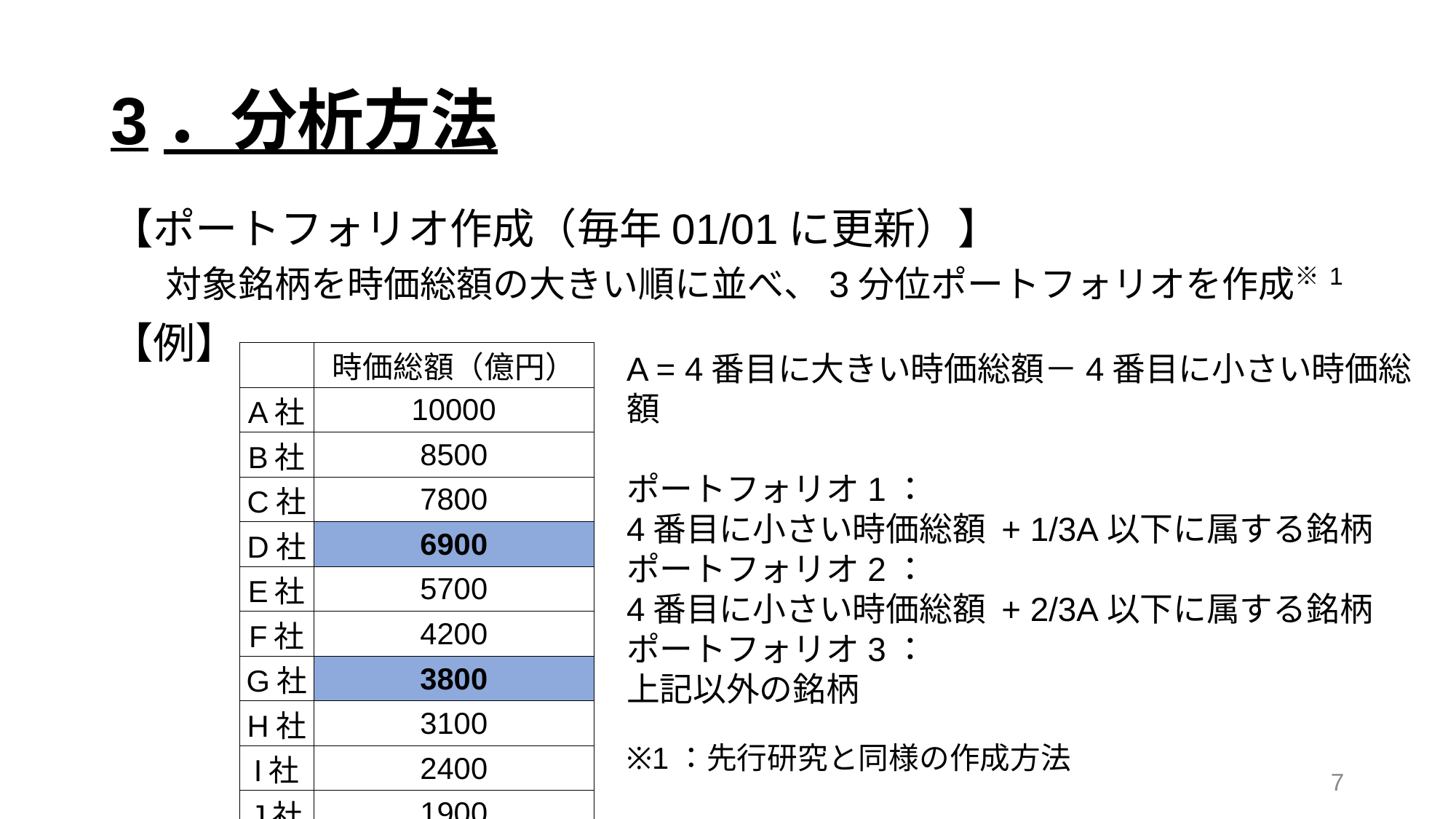

# 3．分析方法
【ポートフォリオ作成（毎年01/01に更新）】
対象銘柄を時価総額の大きい順に並べ、3分位ポートフォリオを作成※1
【例】

|  | 時価総額（億円） |
| --- | --- |
| A社 | 10000 |
| B社 | 8500 |
| C社 | 7800 |
| D社 | 6900 |
| E社 | 5700 |
| F社 | 4200 |
| G社 | 3800 |
| H社 | 3100 |
| I社 | 2400 |
| J社 | 1900 |
A = 4番目に大きい時価総額－4番目に小さい時価総額

ポートフォリオ1：
4番目に小さい時価総額 + 1/3A以下に属する銘柄
ポートフォリオ2：
4番目に小さい時価総額 + 2/3A以下に属する銘柄
ポートフォリオ3：
上記以外の銘柄

※1：先行研究と同様の作成方法
7